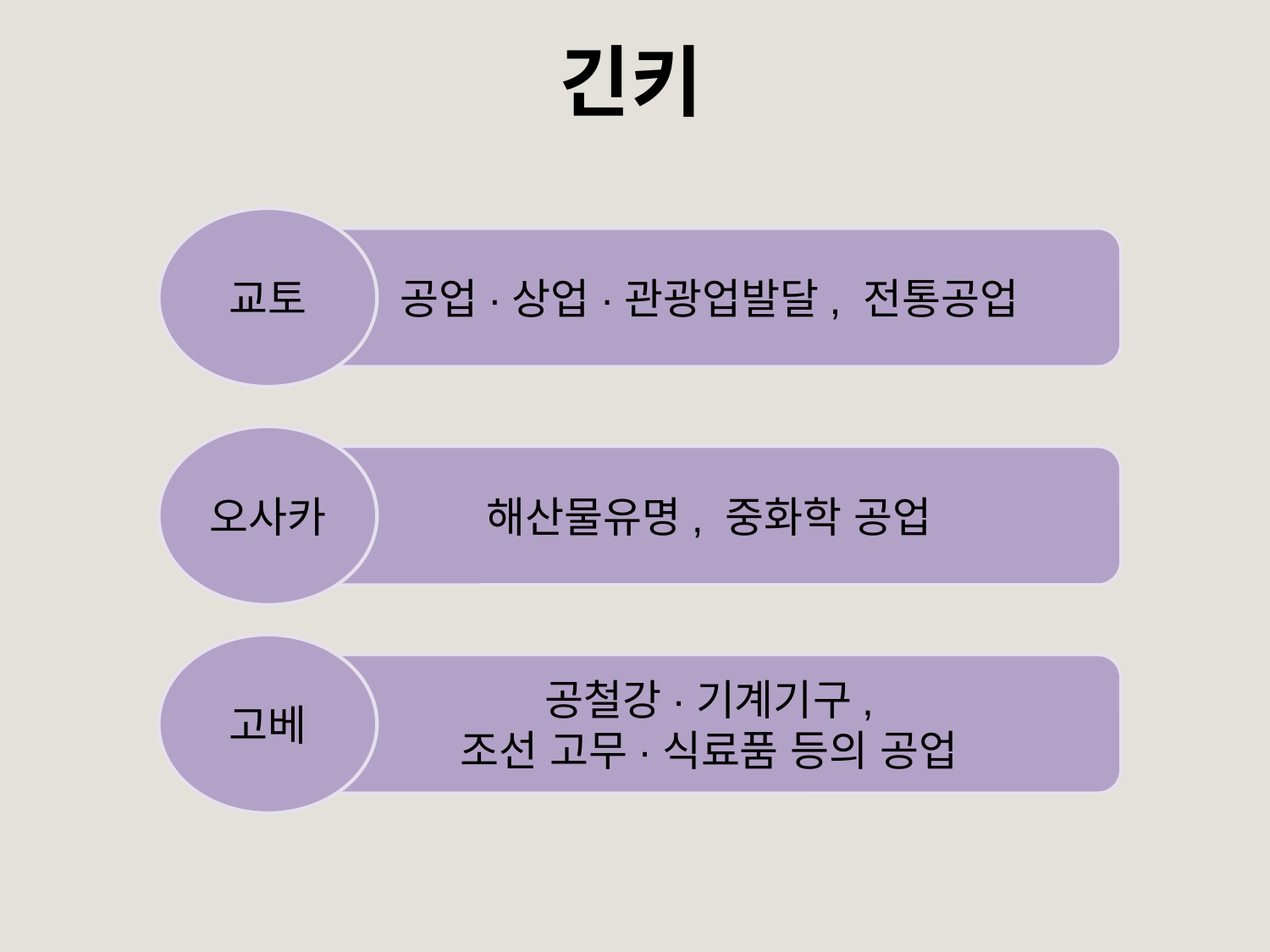

# 긴키
교토
공업·상업·관광업발달, 전통공업
오사카
해산물유명, 중화학 공업
고베
공철강·기계기구,
조선 고무·식료품 등의 공업